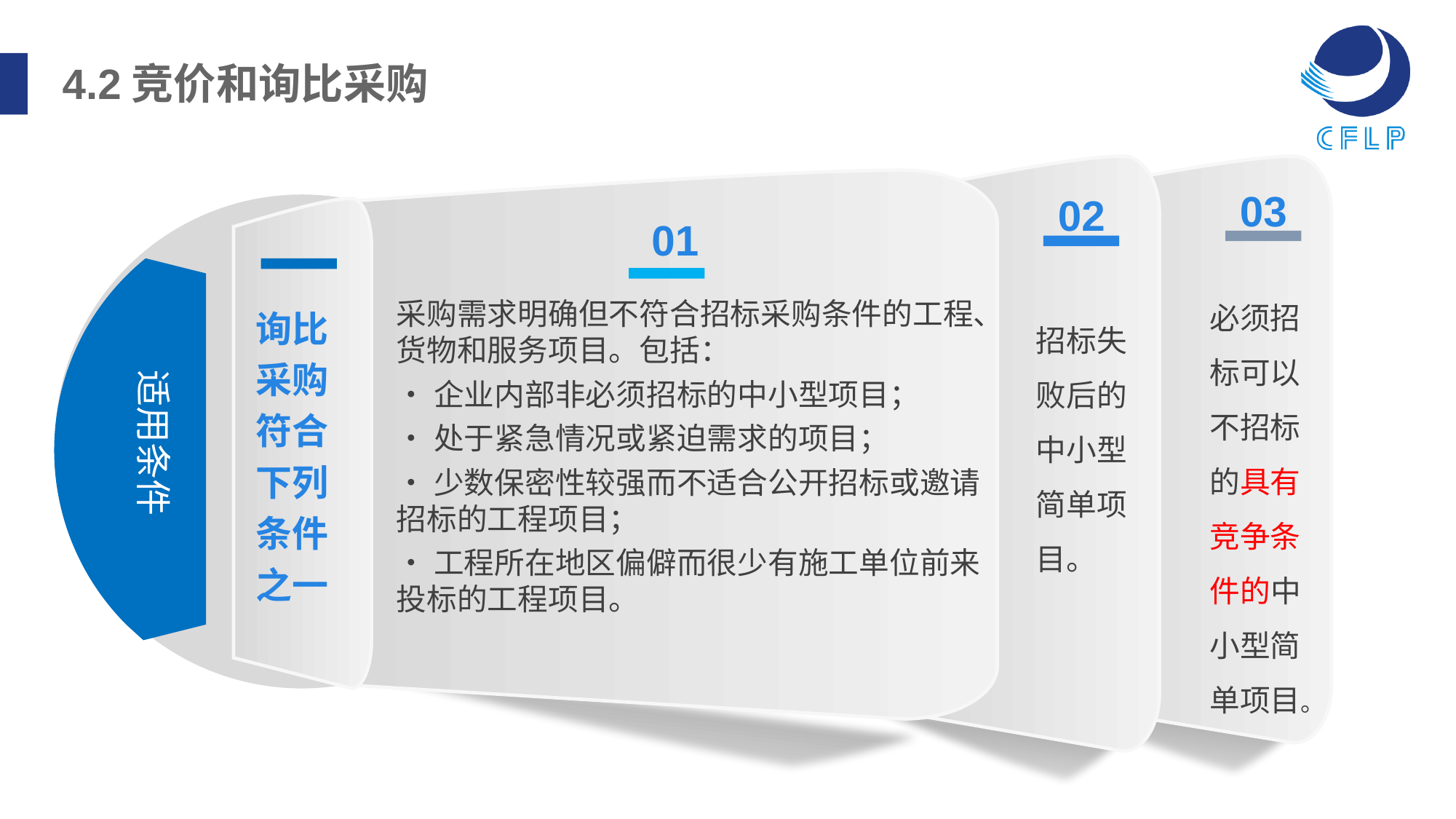

4.2竞价和询比采购

03
02

01

必须招标可以不招标的具有竞争条件的中小型简单项目。
采购需求明确但不符合招标采购条件的工程、货物和服务项目。包括：
•企业内部非必须招标的中小型项目；
•处于紧急情况或紧迫需求的项目；
•少数保密性较强而不适合公开招标或邀请招标的工程项目；
•工程所在地区偏僻而很少有施工单位前来投标的工程项目。
招标失败后的中小型简单项目。
询比
采购
符合
下列
条件
之一
适用条件